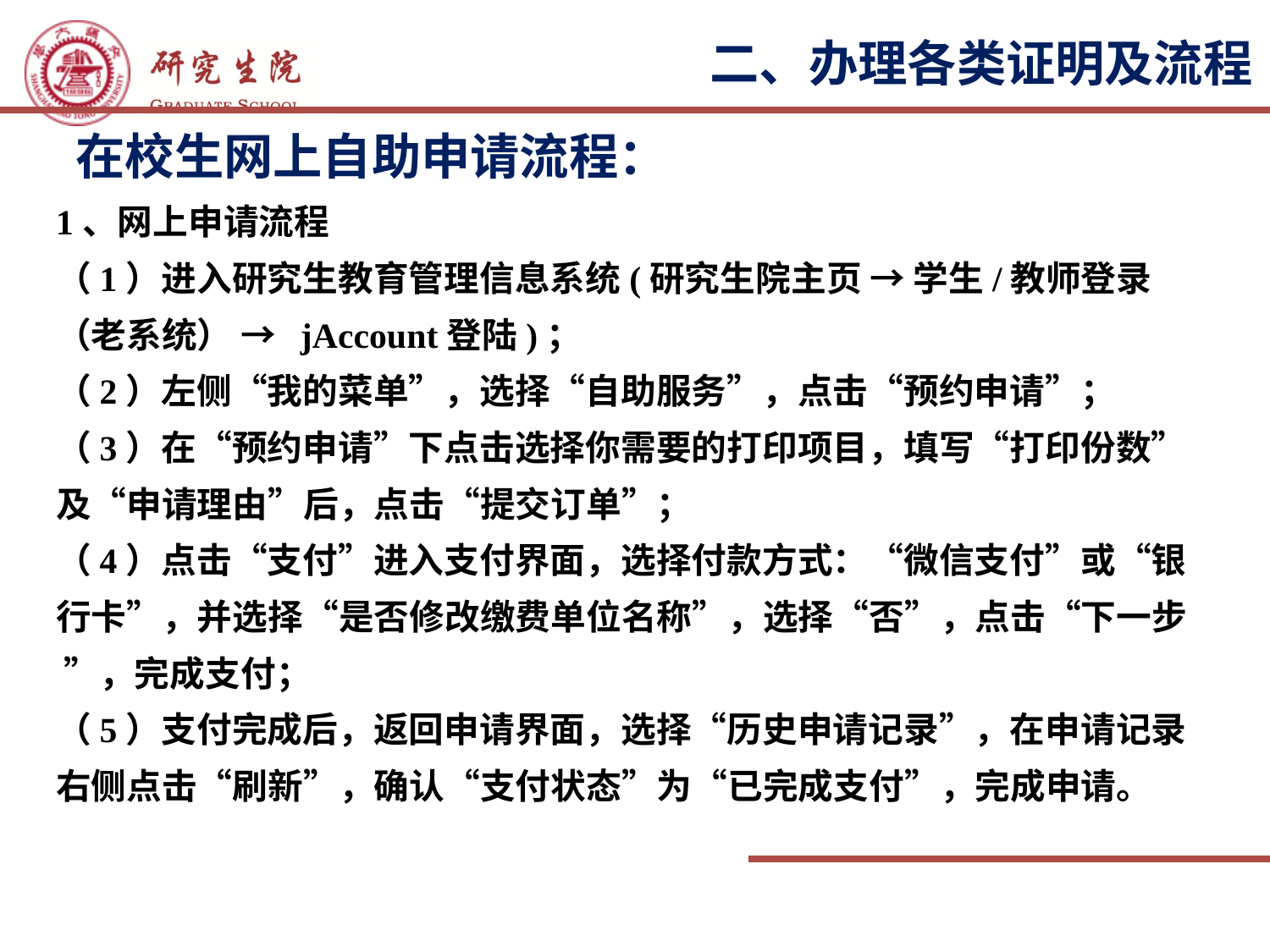

二、办理各类证明及流程
在校生网上自助申请流程：
1、网上申请流程
（1）进入研究生教育管理信息系统(研究生院主页 → 学生/教师登录（老系统） →  jAccount登陆)；
（2）左侧“我的菜单”，选择“自助服务”，点击“预约申请”；
（3）在“预约申请”下点击选择你需要的打印项目，填写“打印份数”及“申请理由”后，点击“提交订单”；
（4）点击“支付”进入支付界面，选择付款方式：“微信支付”或“银行卡”，并选择“是否修改缴费单位名称”，选择“否”，点击“下一步 ”，完成支付；
（5）支付完成后，返回申请界面，选择“历史申请记录”，在申请记录右侧点击“刷新”，确认“支付状态”为“已完成支付”，完成申请。